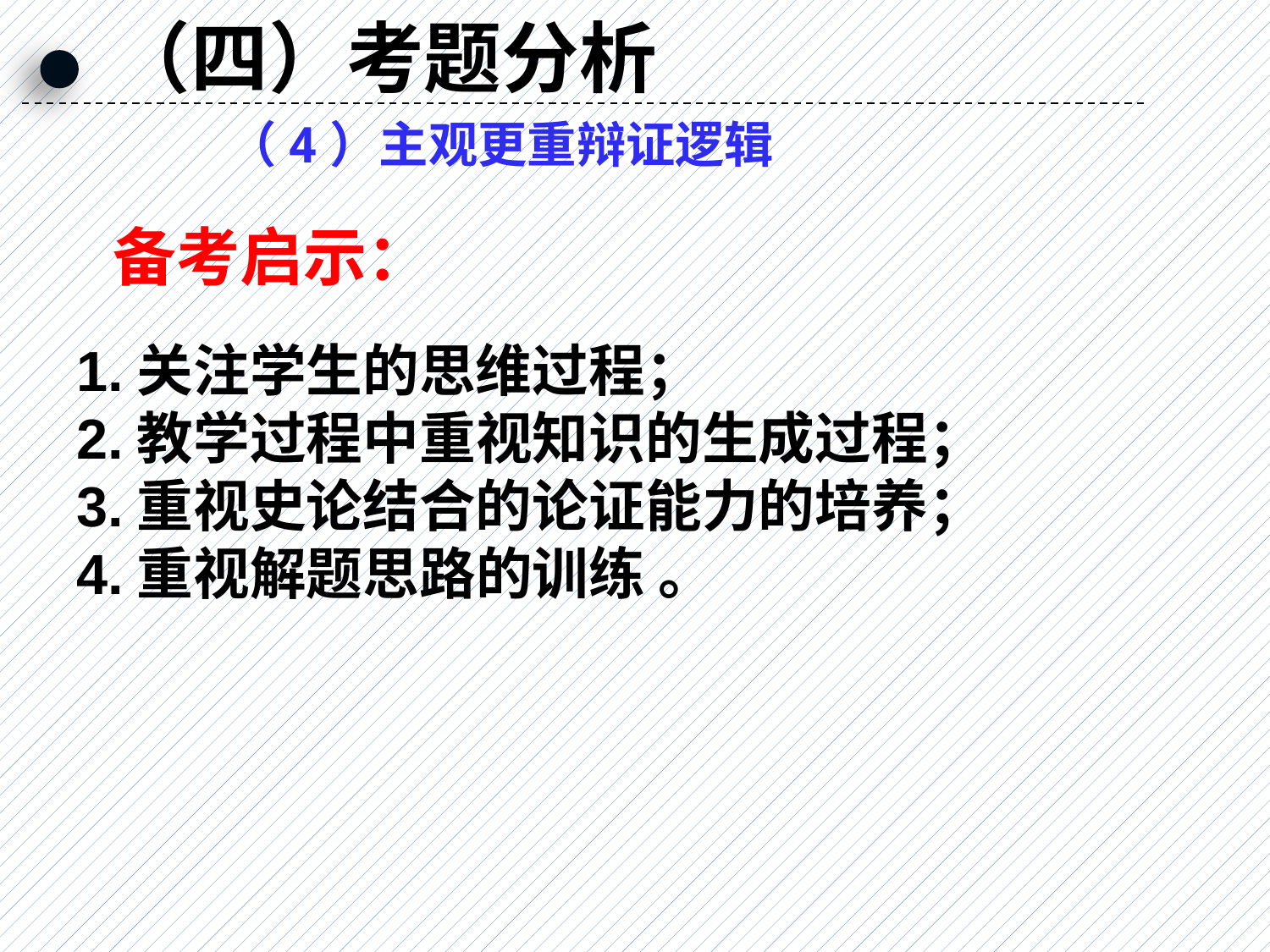

（四）考题分析

（4）主观更重辩证逻辑
备考启示：
1.关注学生的思维过程；
2.教学过程中重视知识的生成过程；
3.重视史论结合的论证能力的培养；
4.重视解题思路的训练 。